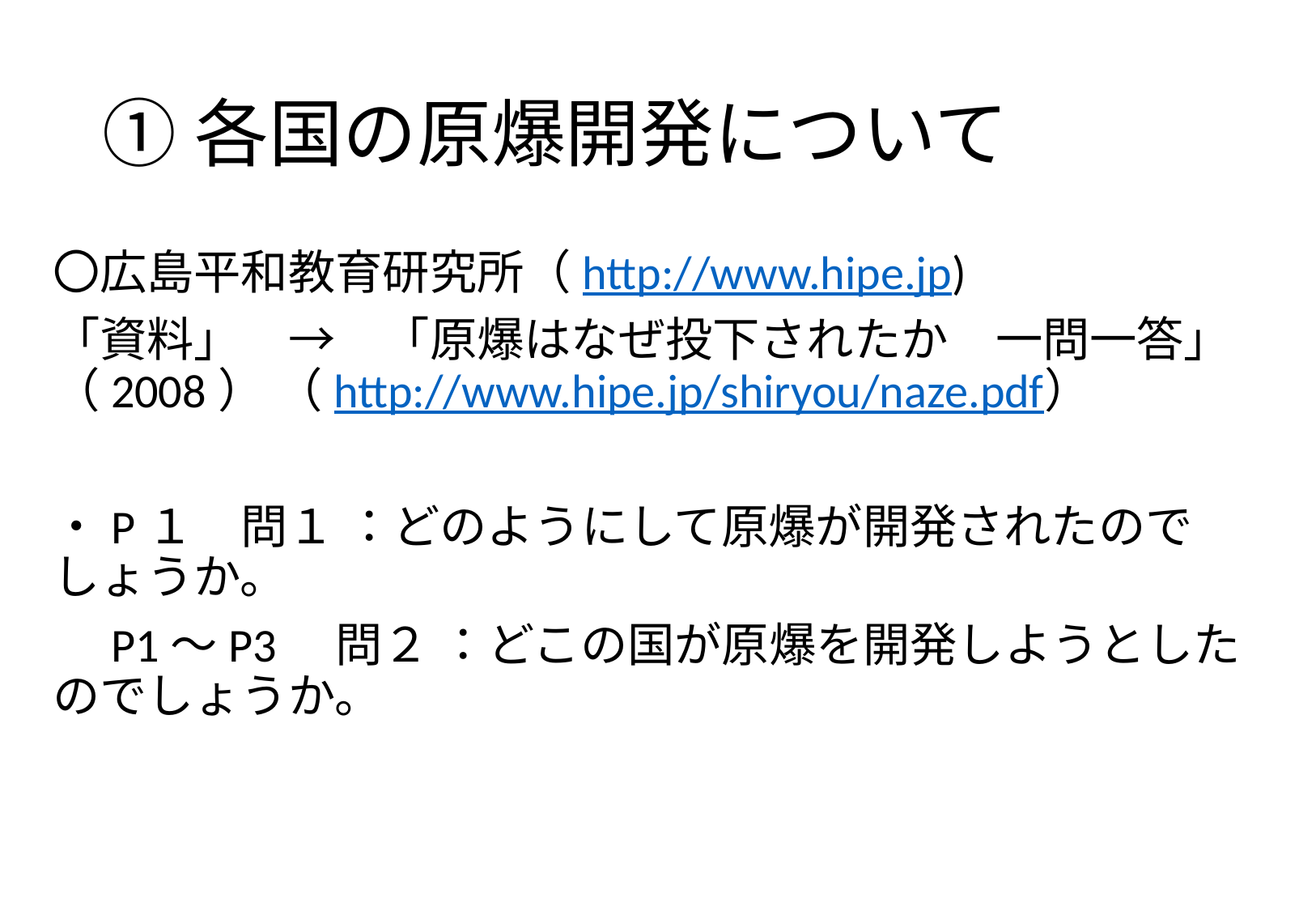

# ①各国の原爆開発について
〇広島平和教育研究所（http://www.hipe.jp)
「資料」　→　「原爆はなぜ投下されたか　一問一答」（2008） （http://www.hipe.jp/shiryou/naze.pdf）

・P１　問１ ：どのようにして原爆が開発されたのでしょうか。
　P1～P3　問２ ：どこの国が原爆を開発しようとしたのでしょうか。